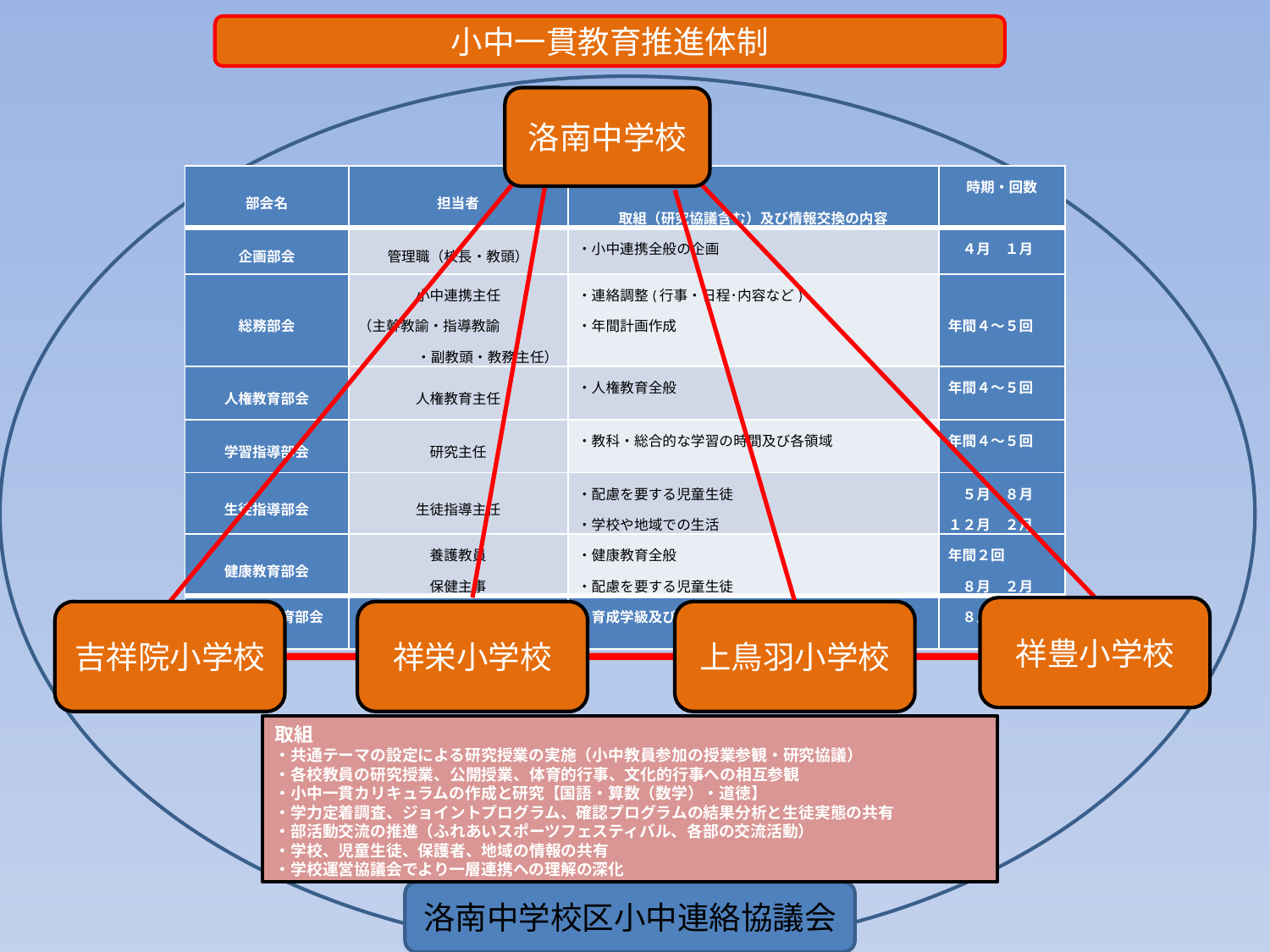

小中一貫教育推進体制

洛南中学校
| 部会名 | 担当者 | 取組（研究協議含む）及び情報交換の内容 | 時期・回数 |
| --- | --- | --- | --- |
| 企画部会 | 管理職（校長・教頭） | ・小中連携全般の企画 | ４月　１月 |
| 総務部会 | 小中連携主任 （主幹教諭・指導教諭 ・副教頭・教務主任） | ・連絡調整(行事・日程･内容など) ・年間計画作成 | 年間４～５回 |
| 人権教育部会 | 人権教育主任 | ・人権教育全般 | 年間４～５回 |
| 学習指導部会 | 研究主任 | ・教科・総合的な学習の時間及び各領域 | 年間４～５回 |
| 生徒指導部会 | 生徒指導主任 | ・配慮を要する児童生徒 ・学校や地域での生活 | ５月　８月 １２月　２月 |
| 健康教育部会 | 養護教員 保健主事 | ・健康教育全般 ・配慮を要する児童生徒 | 年間２回 　８月　２月 |
| 育成支援教育部会 | 総合支援教育主任 | ・育成学級及びＬＤ等支援を要する児童生徒 | ８月　２月 |
祥豊小学校
吉祥院小学校
祥栄小学校
上鳥羽小学校
取組
・共通テーマの設定による研究授業の実施（小中教員参加の授業参観・研究協議）
・各校教員の研究授業、公開授業、体育的行事、文化的行事への相互参観
・小中一貫カリキュラムの作成と研究【国語・算数（数学）・道徳】
・学力定着調査、ジョイントプログラム、確認プログラムの結果分析と生徒実態の共有
・部活動交流の推進（ふれあいスポーツフェスティバル、各部の交流活動）
・学校、児童生徒、保護者、地域の情報の共有
・学校運営協議会でより一層連携への理解の深化
洛南中学校区小中連絡協議会